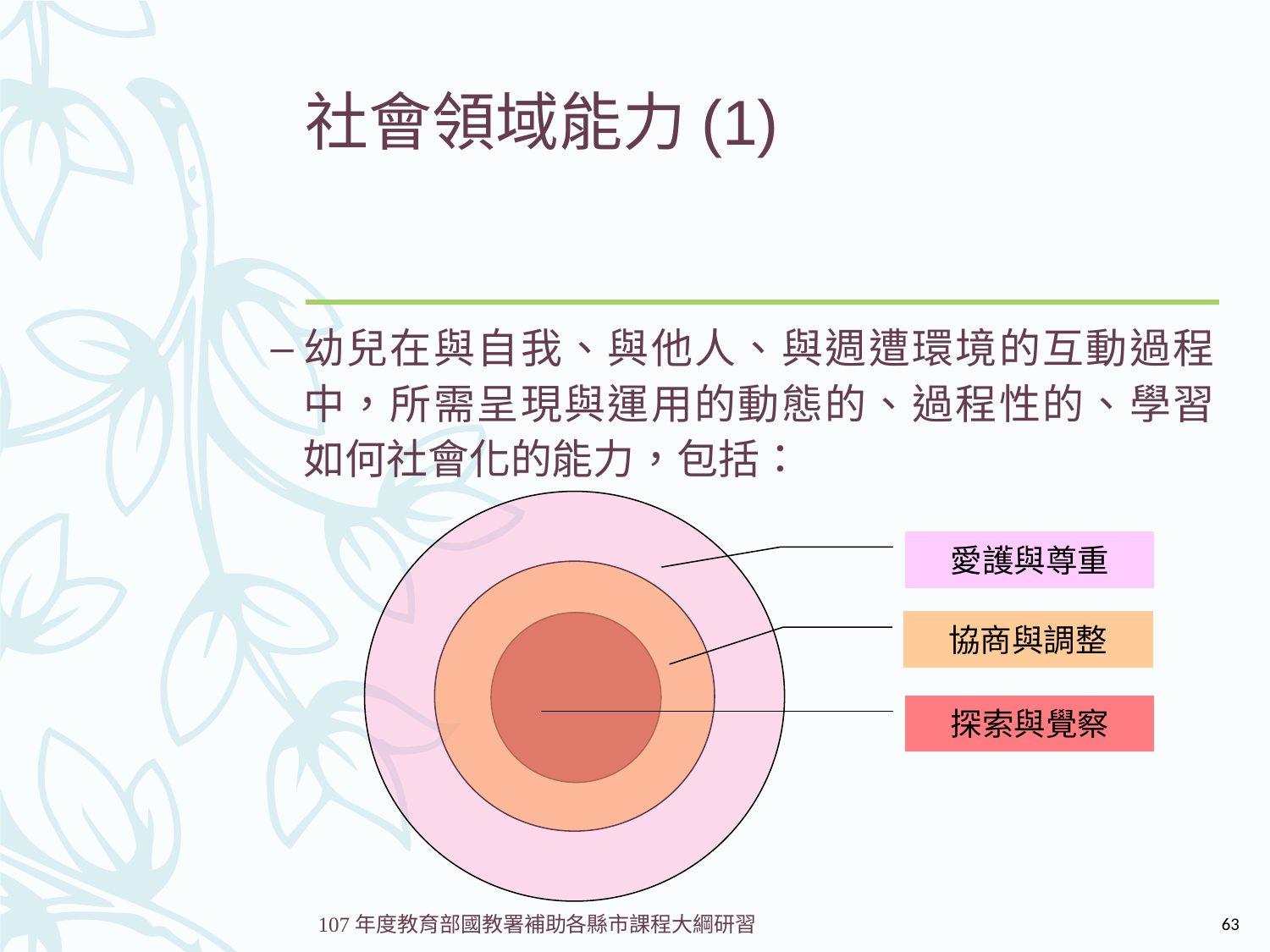

# 社會領域能力(1)
幼兒在與自我、與他人、與週遭環境的互動過程中，所需呈現與運用的動態的、過程性的、學習如何社會化的能力，包括：

愛護與尊重

協商與調整

探索與覺察
63
107年度教育部國教署補助各縣市課程大綱研習